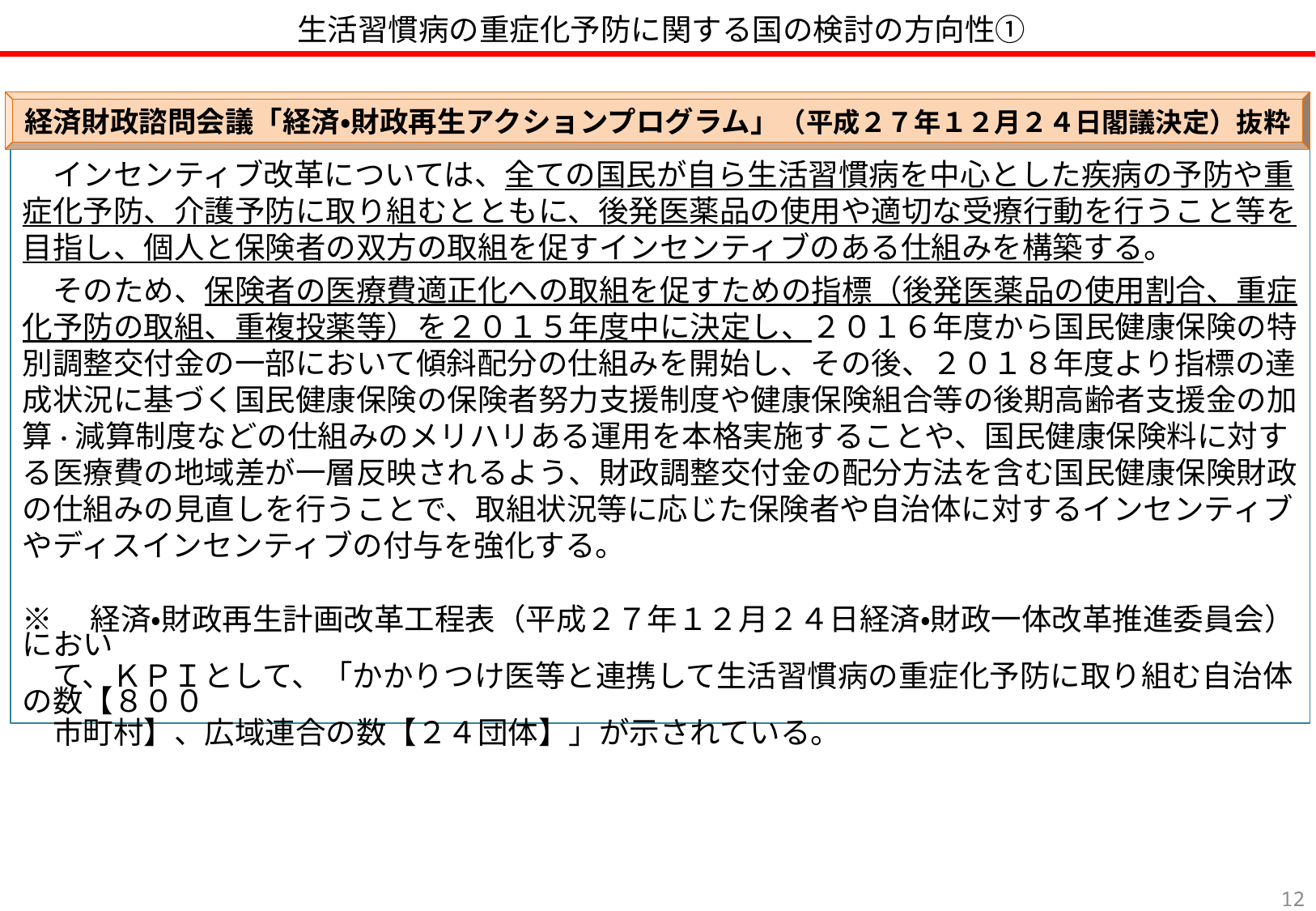

# 生活習慣病の重症化予防に関する国の検討の方向性①
経済財政諮問会議「経済・財政再生アクションプログラム」（平成２７年１２月２４日閣議決定）抜粋
　インセンティブ改革については、全ての国民が自ら生活習慣病を中心とした疾病の予防や重症化予防、介護予防に取り組むとともに、後発医薬品の使用や適切な受療行動を行うこと等を目指し、個人と保険者の双方の取組を促すインセンティブのある仕組みを構築する。
　そのため、保険者の医療費適正化への取組を促すための指標（後発医薬品の使用割合、重症化予防の取組、重複投薬等）を２０１５年度中に決定し、２０１６年度から国民健康保険の特別調整交付金の一部において傾斜配分の仕組みを開始し、その後、２０１８年度より指標の達成状況に基づく国民健康保険の保険者努力支援制度や健康保険組合等の後期高齢者支援金の加算·減算制度などの仕組みのメリハリある運用を本格実施することや、国民健康保険料に対する医療費の地域差が一層反映されるよう、財政調整交付金の配分方法を含む国民健康保険財政の仕組みの見直しを行うことで、取組状況等に応じた保険者や自治体に対するインセンティブやディスインセンティブの付与を強化する。

※　経済・財政再生計画改革工程表（平成２７年１２月２４日経済・財政一体改革推進委員会）におい
　て、ＫＰＩとして、「かかりつけ医等と連携して生活習慣病の重症化予防に取り組む自治体の数【８００
　市町村】、広域連合の数【２４団体】」が示されている。

12